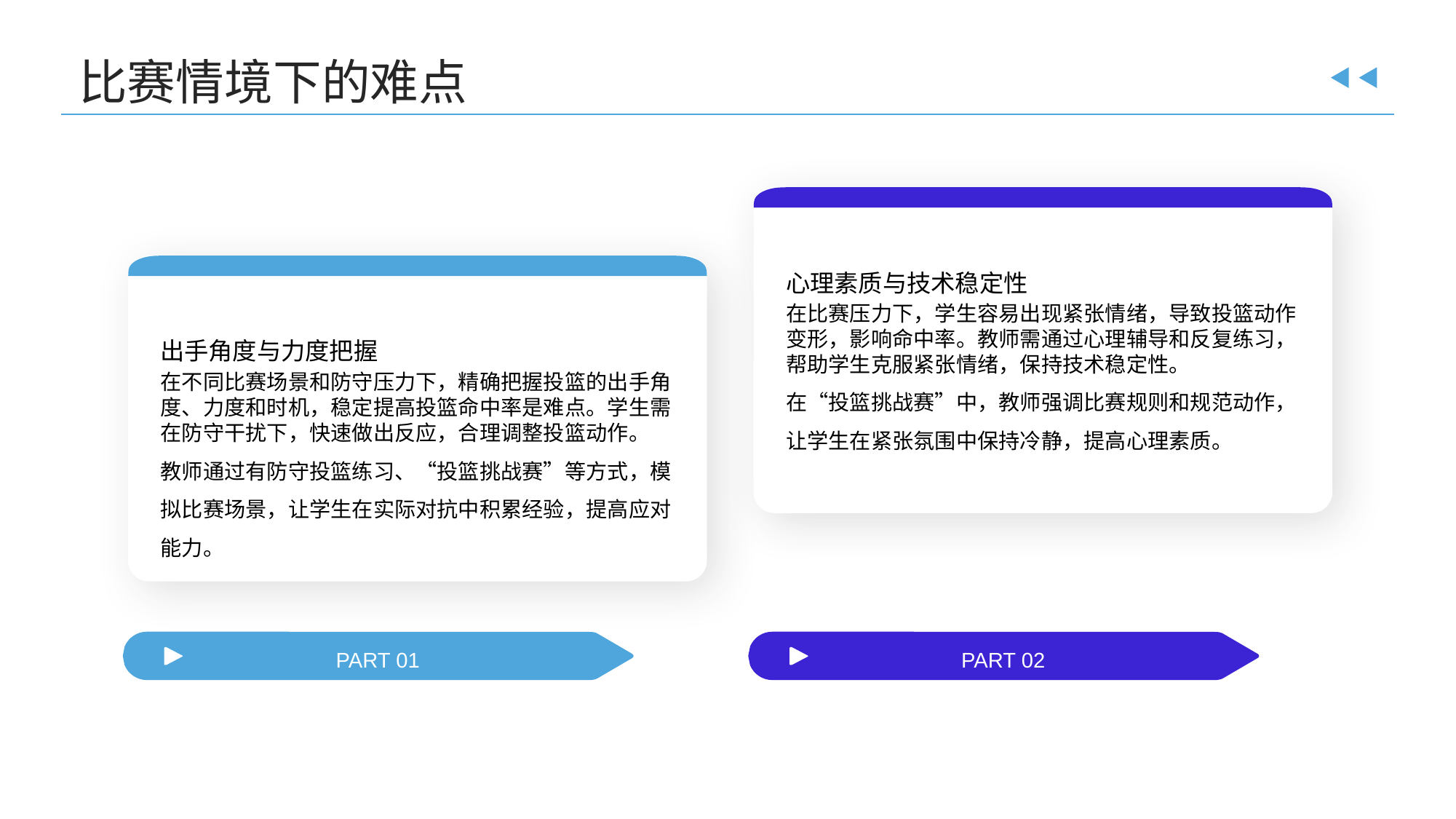

比赛情境下的难点

心理素质与技术稳定性

出手角度与力度把握
在比赛压力下，学生容易出现紧张情绪，导致投篮动作变形，影响命中率。教师需通过心理辅导和反复练习，帮助学生克服紧张情绪，保持技术稳定性。
在“投篮挑战赛”中，教师强调比赛规则和规范动作，让学生在紧张氛围中保持冷静，提高心理素质。
在不同比赛场景和防守压力下，精确把握投篮的出手角度、力度和时机，稳定提高投篮命中率是难点。学生需在防守干扰下，快速做出反应，合理调整投篮动作。
教师通过有防守投篮练习、“投篮挑战赛”等方式，模拟比赛场景，让学生在实际对抗中积累经验，提高应对能力。

PART 01
PART 02